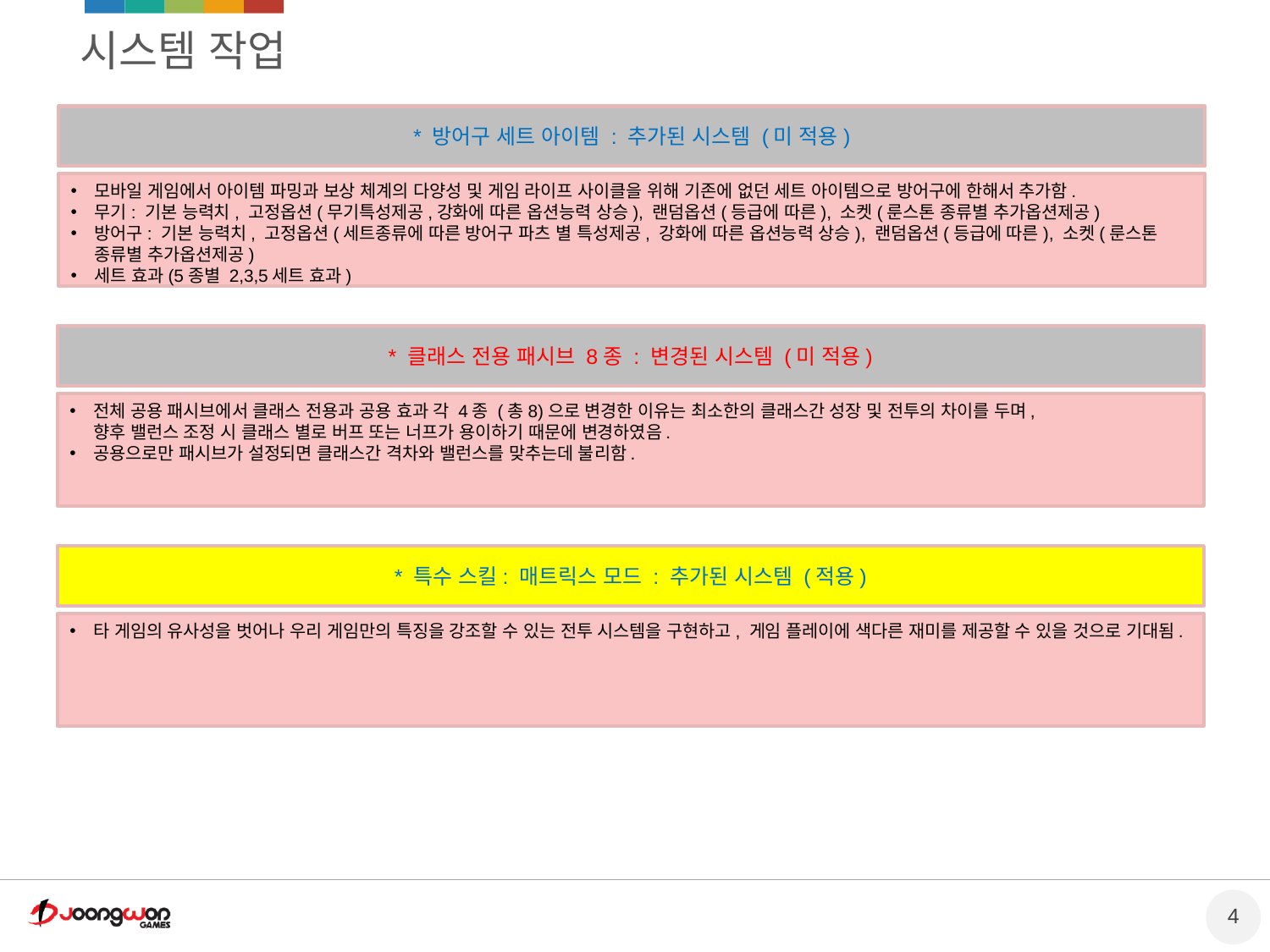

# 시스템 작업
* 방어구 세트 아이템 : 추가된 시스템 (미 적용)
모바일 게임에서 아이템 파밍과 보상 체계의 다양성 및 게임 라이프 사이클을 위해 기존에 없던 세트 아이템으로 방어구에 한해서 추가함.
무기: 기본 능력치, 고정옵션(무기특성제공,강화에 따른 옵션능력 상승), 랜덤옵션(등급에 따른), 소켓(룬스톤 종류별 추가옵션제공)
방어구: 기본 능력치, 고정옵션(세트종류에 따른 방어구 파츠 별 특성제공, 강화에 따른 옵션능력 상승), 랜덤옵션(등급에 따른), 소켓(룬스톤 종류별 추가옵션제공)
세트 효과(5종별 2,3,5세트 효과)
* 클래스 전용 패시브 8종 : 변경된 시스템 (미 적용)
전체 공용 패시브에서 클래스 전용과 공용 효과 각 4종 (총8)으로 변경한 이유는 최소한의 클래스간 성장 및 전투의 차이를 두며,
    향후 밸런스 조정 시 클래스 별로 버프 또는 너프가 용이하기 때문에 변경하였음.
공용으로만 패시브가 설정되면 클래스간 격차와 밸런스를 맞추는데 불리함.
* 특수 스킬: 매트릭스 모드 : 추가된 시스템 (적용)
타 게임의 유사성을 벗어나 우리 게임만의 특징을 강조할 수 있는 전투 시스템을 구현하고, 게임 플레이에 색다른 재미를 제공할 수 있을 것으로 기대됨.